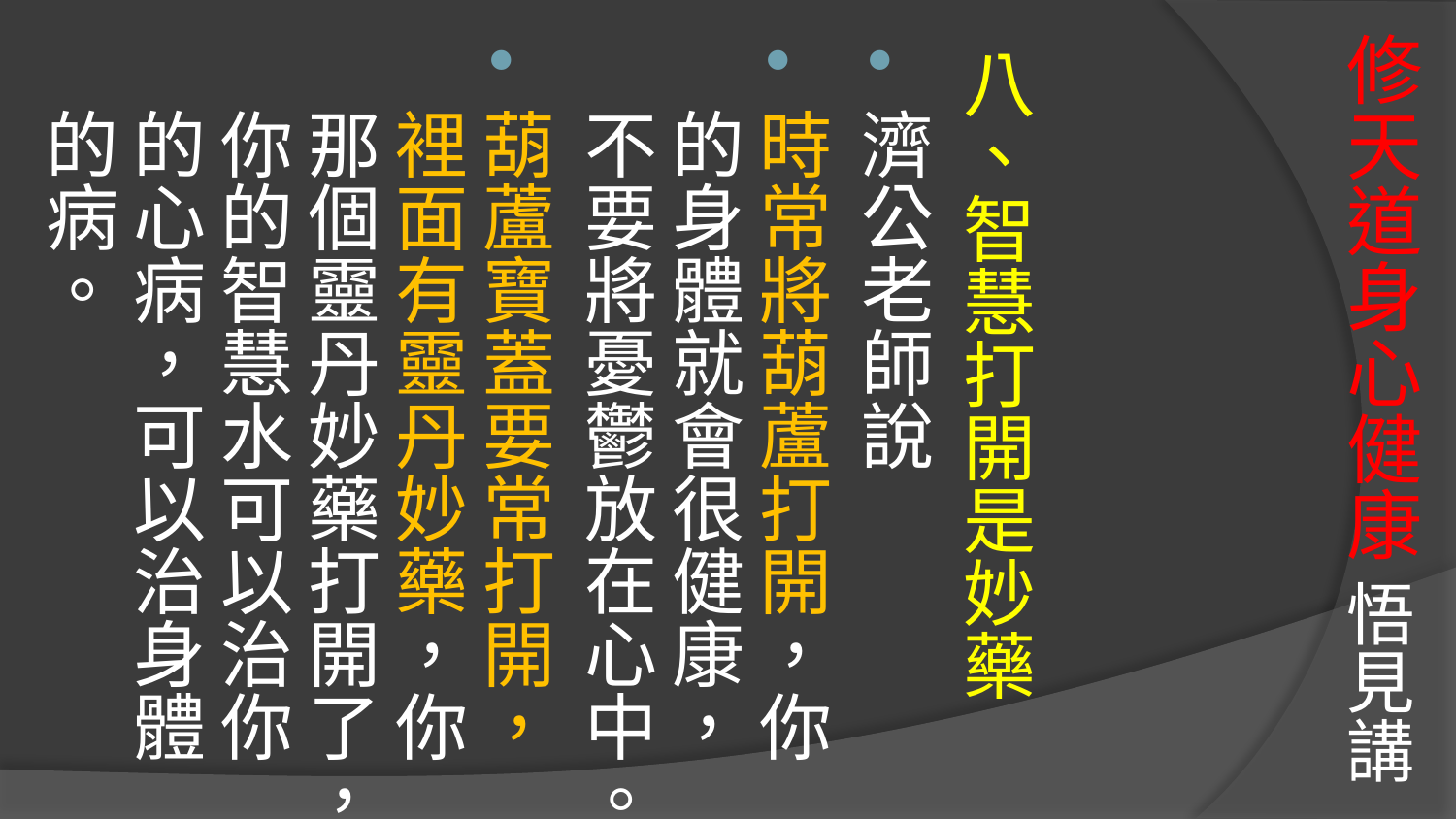

# 修天道身心健康 悟見講
八、智慧打開是妙藥
濟公老師說
時常將葫蘆打開，你的身體就會很健康，不要將憂鬱放在心中。
葫蘆寶蓋要常打開，裡面有靈丹妙藥，你那個靈丹妙藥打開了，你的智慧水可以治你的心病，可以治身體的病。